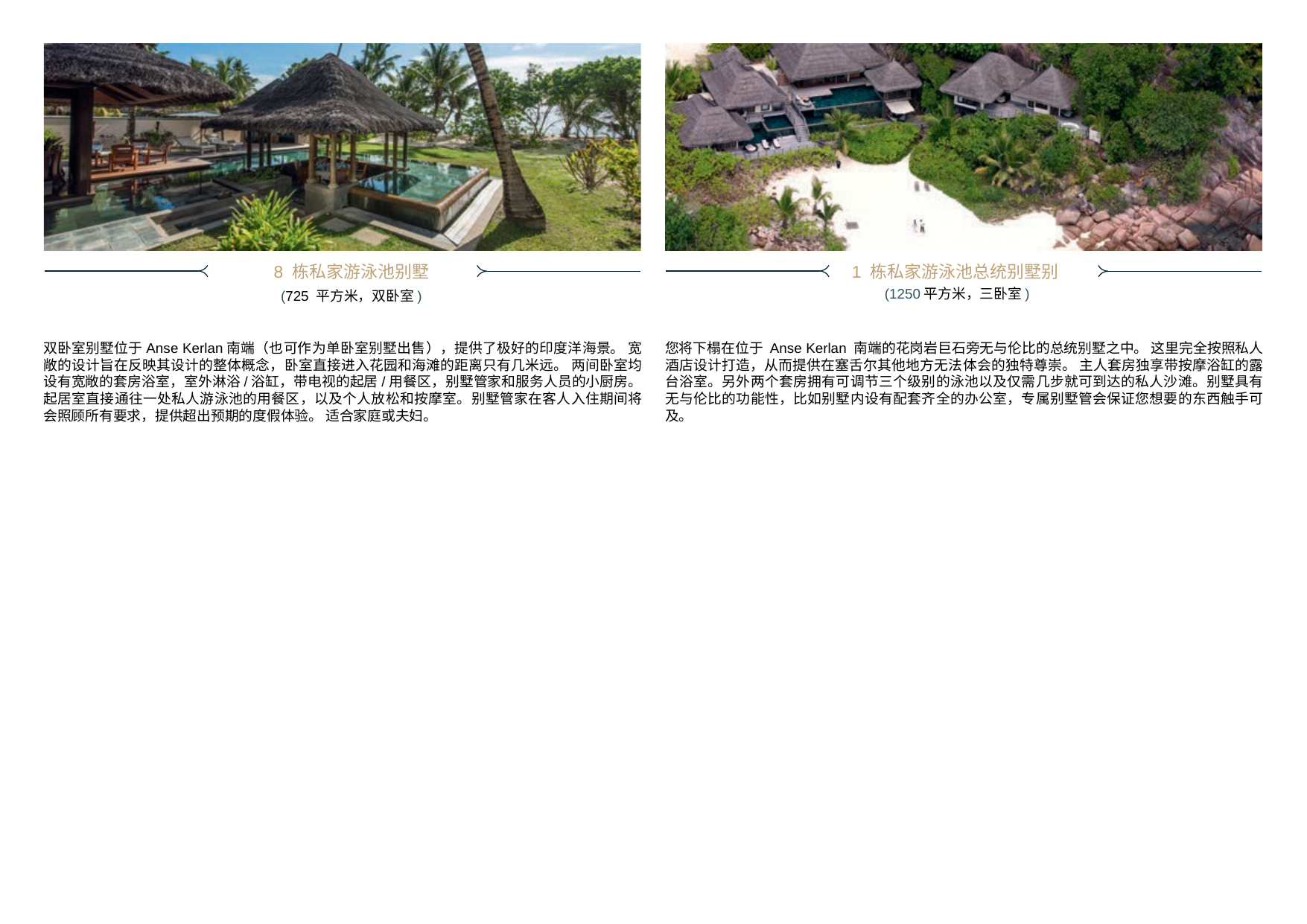

8 栋私家游泳池别墅
(725 平方米，双卧室)
1 栋私家游泳池总统别墅别(1250平方米，三卧室)

双卧室别墅位于Anse Kerlan南端（也可作为单卧室别墅出售），提供了极好的印度洋海景。 宽敞的设计旨在反映其设计的整体概念，卧室直接进入花园和海滩的距离只有几米远。 两间卧室均设有宽敞的套房浴室，室外淋浴/浴缸，带电视的起居/用餐区，别墅管家和服务人员的小厨房。 起居室直接通往一处私人游泳池的用餐区，以及个人放松和按摩室。别墅管家在客人入住期间将会照顾所有要求，提供超出预期的度假体验。 适合家庭或夫妇。

您将下榻在位于 Anse Kerlan 南端的花岗岩巨石旁无与伦比的总统别墅之中。 这里完全按照私人酒店设计打造，从而提供在塞舌尔其他地方无法体会的独特尊崇。 主人套房独享带按摩浴缸的露台浴室。另外两个套房拥有可调节三个级别的泳池以及仅需几步就可到达的私人沙滩。别墅具有无与伦比的功能性，比如别墅内设有配套齐全的办公室，专属别墅管会保证您想要的东西触手可及。